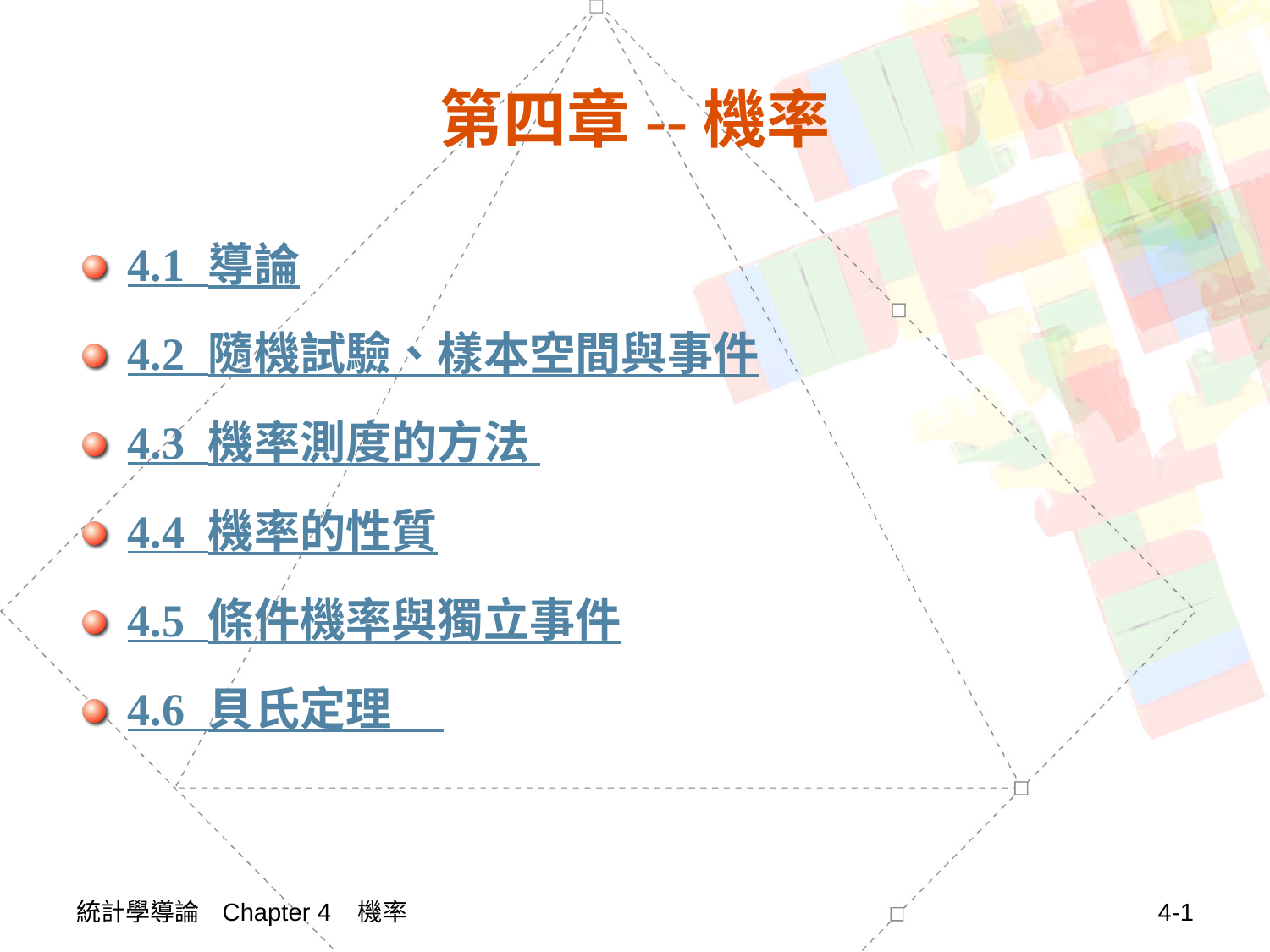

# 第四章--機率
4.1  導論
4.2  隨機試驗、樣本空間與事件
4.3  機率測度的方法
4.4  機率的性質
4.5  條件機率與獨立事件
4.6  貝氏定理
統計學導論   Chapter 4   機率
4-1